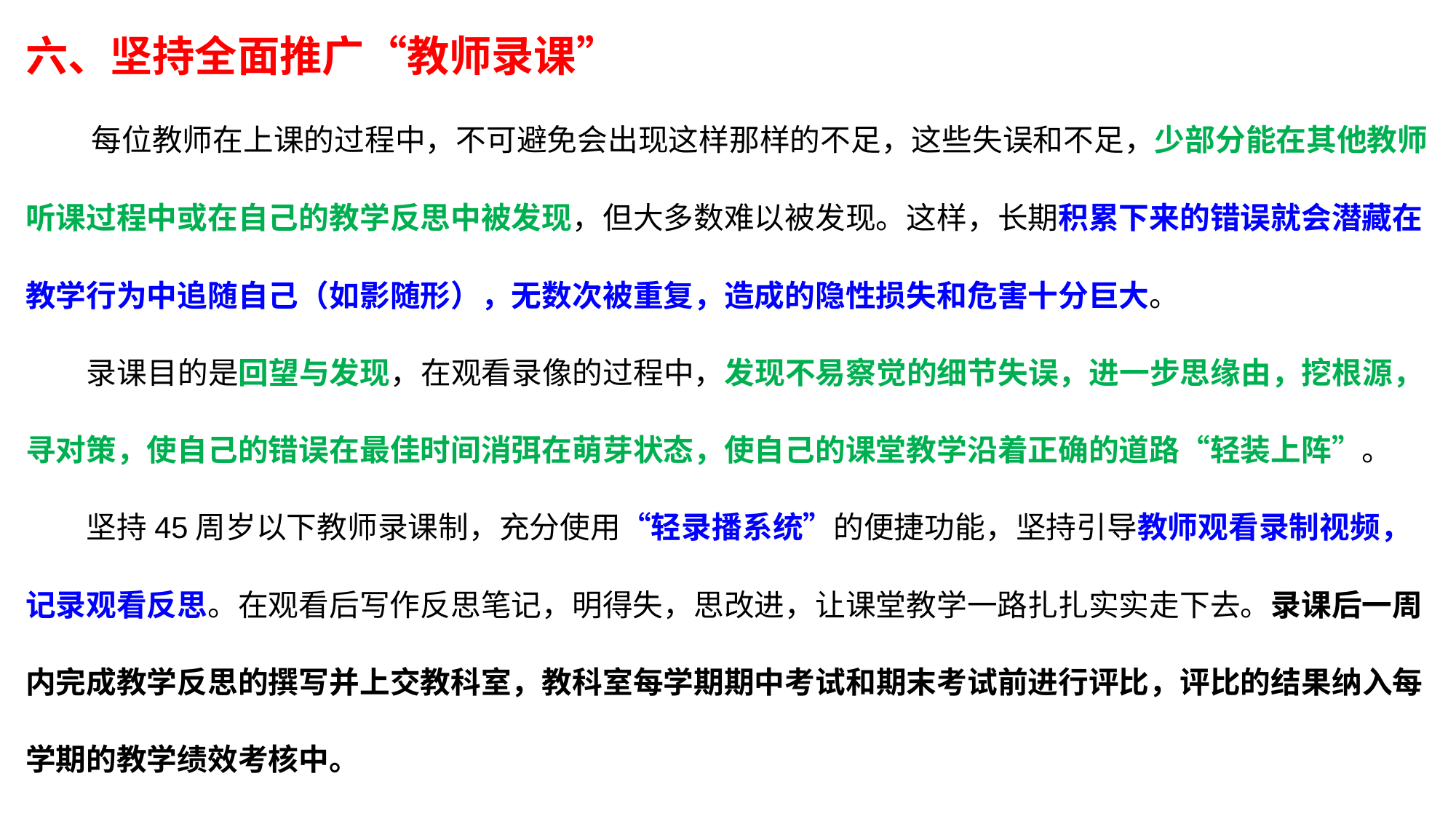

# 六、坚持全面推广“教师录课”
       每位教师在上课的过程中，不可避免会出现这样那样的不足，这些失误和不足，少部分能在其他教师听课过程中或在自己的教学反思中被发现，但大多数难以被发现。这样，长期积累下来的错误就会潜藏在教学行为中追随自己（如影随形），无数次被重复，造成的隐性损失和危害十分巨大。
        录课目的是回望与发现，在观看录像的过程中，发现不易察觉的细节失误，进一步思缘由，挖根源，寻对策，使自己的错误在最佳时间消弭在萌芽状态，使自己的课堂教学沿着正确的道路“轻装上阵”。
        坚持45周岁以下教师录课制，充分使用“轻录播系统”的便捷功能，坚持引导教师观看录制视频，记录观看反思。在观看后写作反思笔记，明得失，思改进，让课堂教学一路扎扎实实走下去。录课后一周内完成教学反思的撰写并上交教科室，教科室每学期期中考试和期末考试前进行评比，评比的结果纳入每学期的教学绩效考核中。